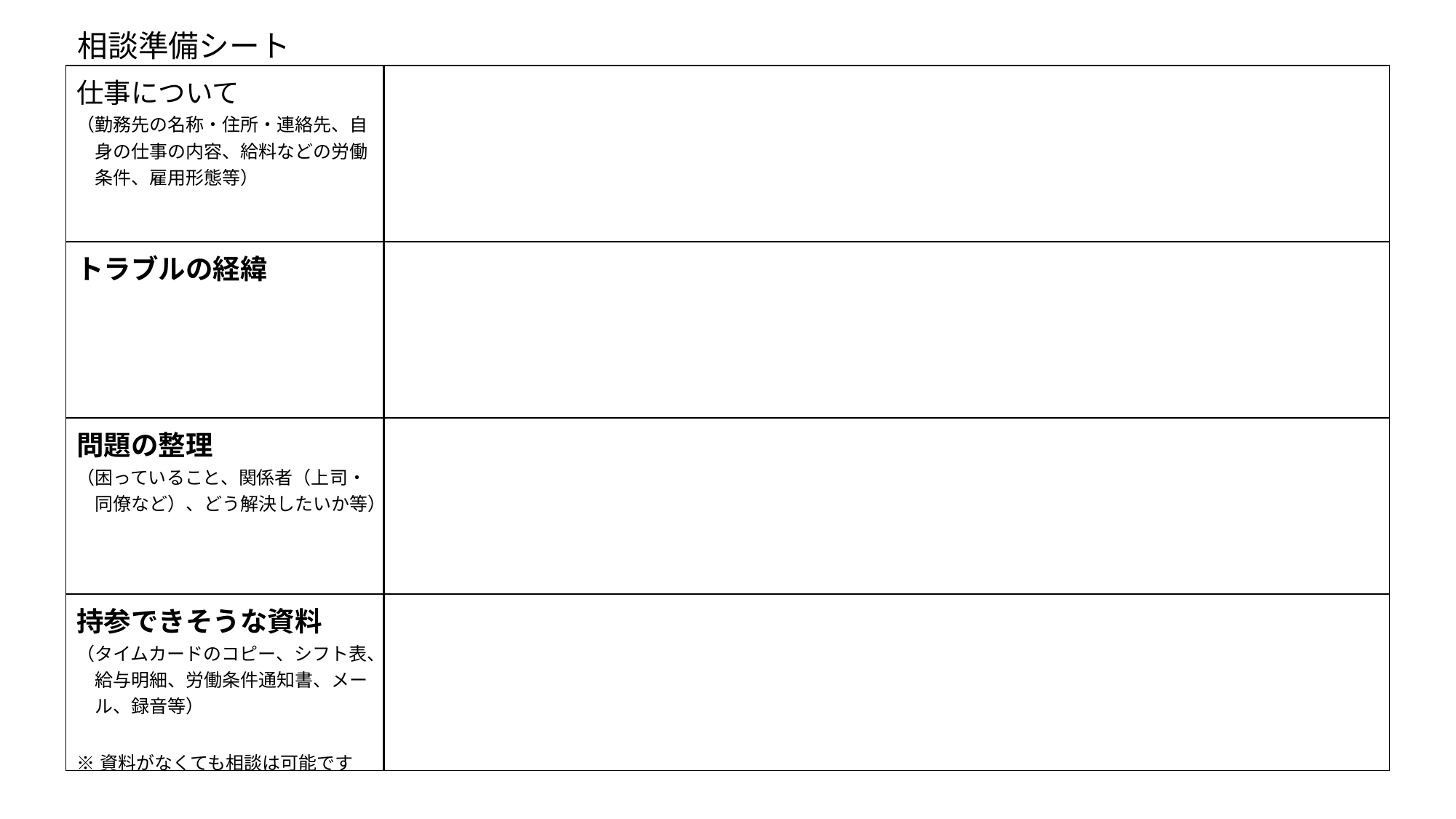

相談準備シート
| 仕事について （勤務先の名称・住所・連絡先、自 　身の仕事の内容、給料などの労働 　条件、雇用形態等） |
| --- |
| トラブルの経緯 |
| 問題の整理 （困っていること、関係者（上司・ 　同僚など）、どう解決したいか等） |
| 持参できそうな資料 （タイムカードのコピー、シフト表、 　給与明細、労働条件通知書、メー 　ル、録音等） ※資料がなくても相談は可能です |